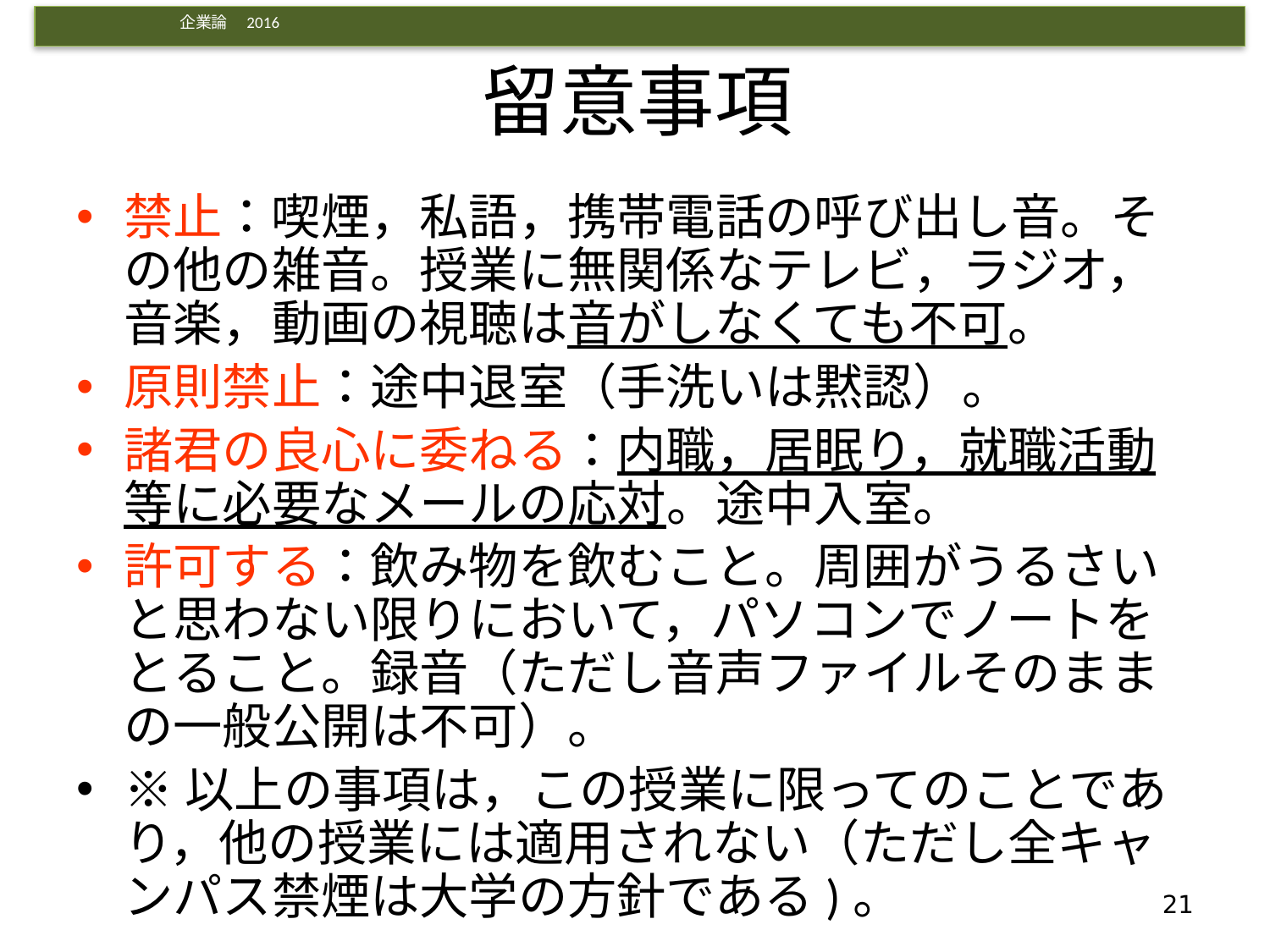

# 留意事項
禁止：喫煙，私語，携帯電話の呼び出し音。その他の雑音。授業に無関係なテレビ，ラジオ，音楽，動画の視聴は音がしなくても不可。
原則禁止：途中退室（手洗いは黙認）。
諸君の良心に委ねる：内職，居眠り，就職活動等に必要なメールの応対。途中入室。
許可する：飲み物を飲むこと。周囲がうるさいと思わない限りにおいて，パソコンでノートをとること。録音（ただし音声ファイルそのままの一般公開は不可）。
※以上の事項は，この授業に限ってのことであり，他の授業には適用されない（ただし全キャンパス禁煙は大学の方針である)。

21